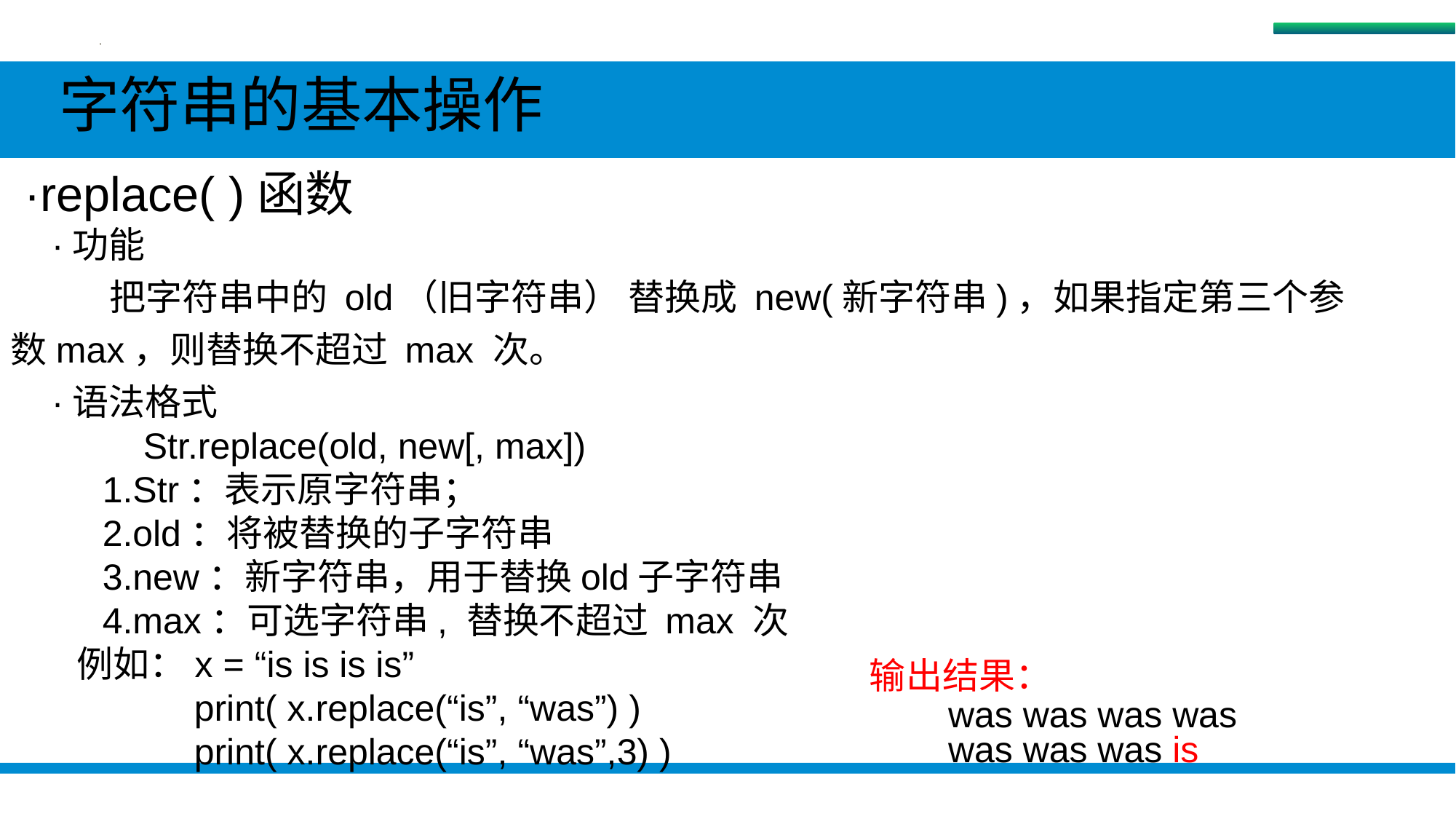

字符串

  字符串的基本操作
 ·replace( )函数
    ·功能
           把字符串中的 old（旧字符串） 替换成 new(新字符串)，如果指定第三个参数max，则替换不超过 max 次。
    ·语法格式
             Str.replace(old, new[, max])
         1.Str：表示原字符串；
         2.old：将被替换的子字符串
         3.new：新字符串，用于替换old子字符串
         4.max：可选字符串, 替换不超过 max 次
       例如：x = “is is is is”
                  print( x.replace(“is”, “was”) )
                  print( x.replace(“is”, “was”,3) )
输出结果：
was was was was
was was was is
#